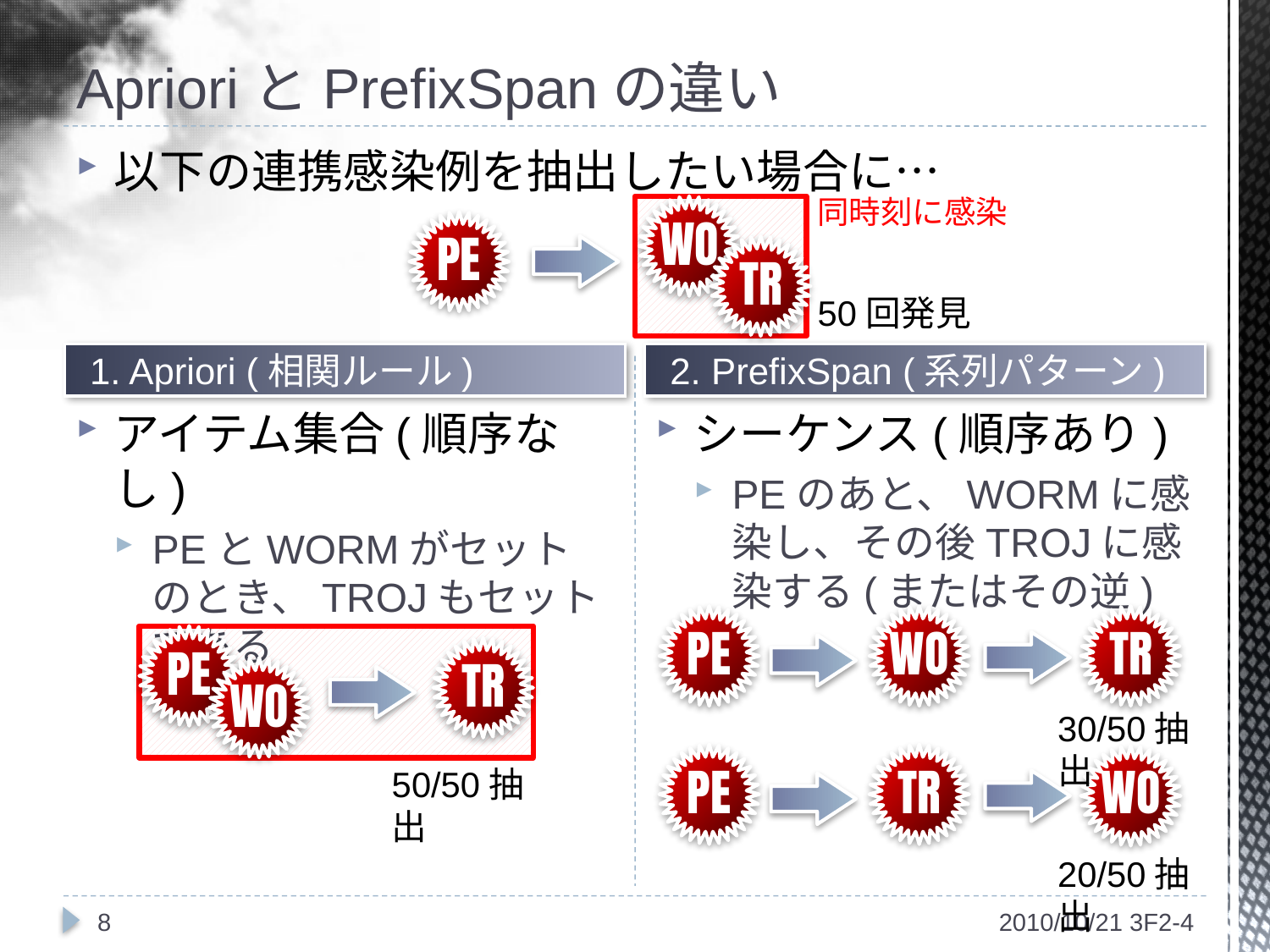

# AprioriとPrefixSpanの違い

アイテム集合(順序なし)
PEとWORMがセットのとき、TROJもセットである
以下の連携感染例を抽出したい場合に…

シーケンス(順序あり)
PEのあと、WORMに感染し、その後TROJに感染する(またはその逆)
同時刻に感染

WO

PE

TR
50回発見
1. Apriori (相関ルール)
2. PrefixSpan (系列パターン)

TR
PE
WO

PE
TR

WO
30/50抽出

50/50抽出
WO
PE
TR

20/50抽出
8
2010/10/21 3F2-4